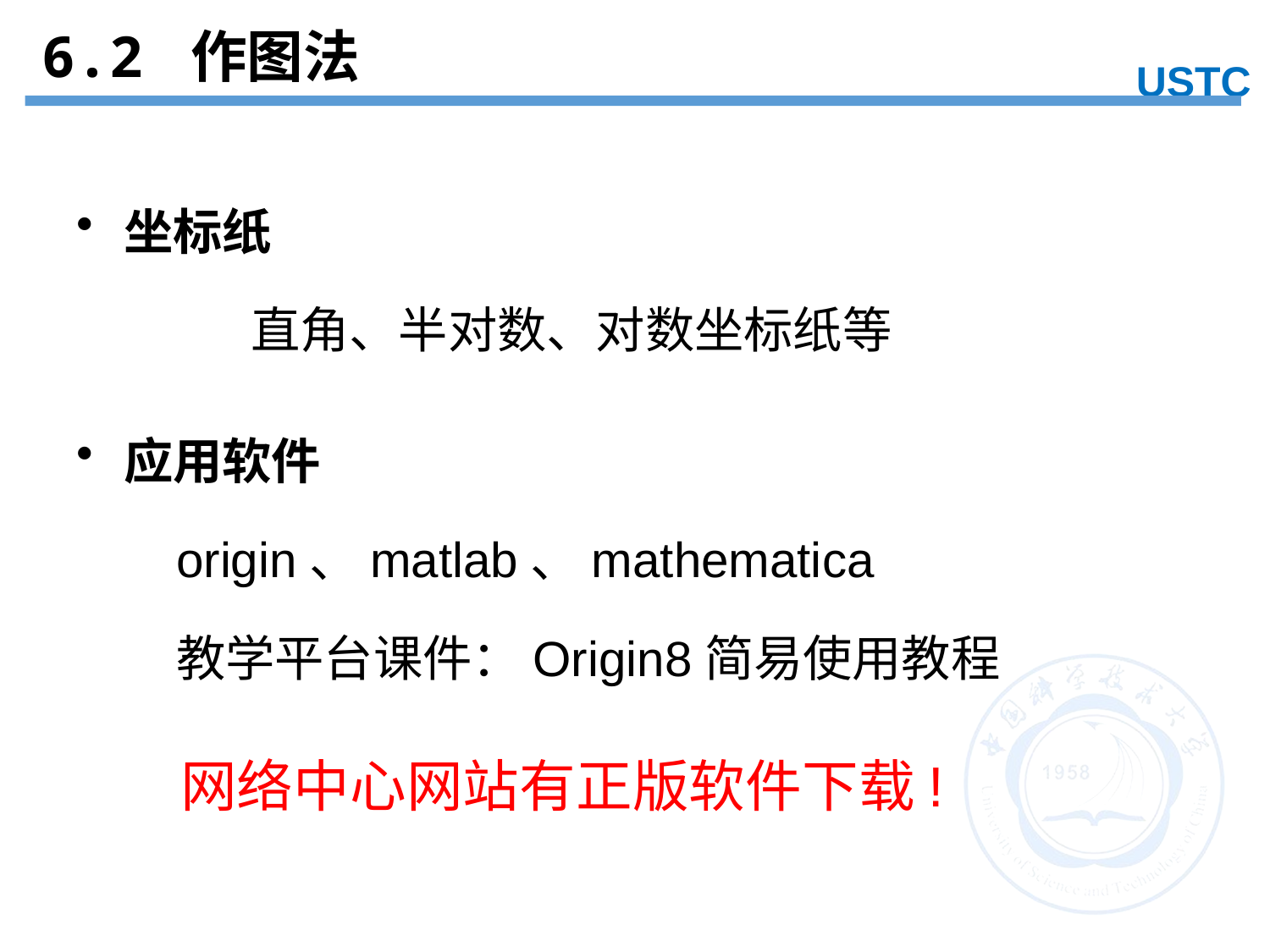

6.2 作图法
USTC

实验目的
坐标纸
		直角、半对数、对数坐标纸等

应用软件
origin、matlab、mathematica
教学平台课件：Origin8简易使用教程
网络中心网站有正版软件下载!